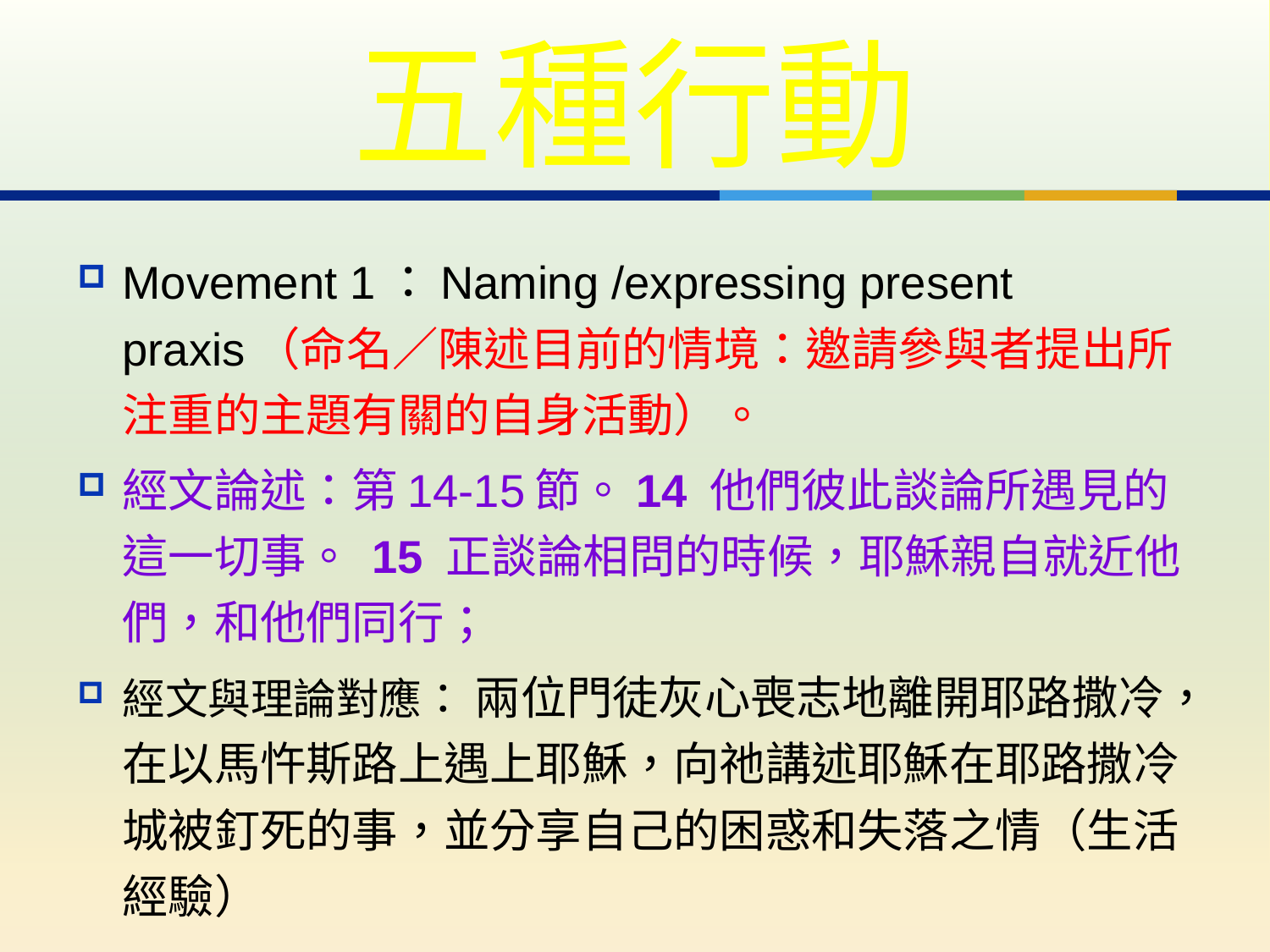

# 五種行動
Movement 1：Naming /expressing present praxis（命名／陳述目前的情境：邀請參與者提出所注重的主題有關的自身活動）。
經文論述：第14-15節。14 他們彼此談論所遇見的這一切事。 15 正談論相問的時候，耶穌親自就近他們，和他們同行；
經文與理論對應： 兩位門徒灰心喪志地離開耶路撒冷，在以馬忤斯路上遇上耶穌，向祂講述耶穌在耶路撒冷城被釘死的事，並分享自己的困惑和失落之情（生活經驗）